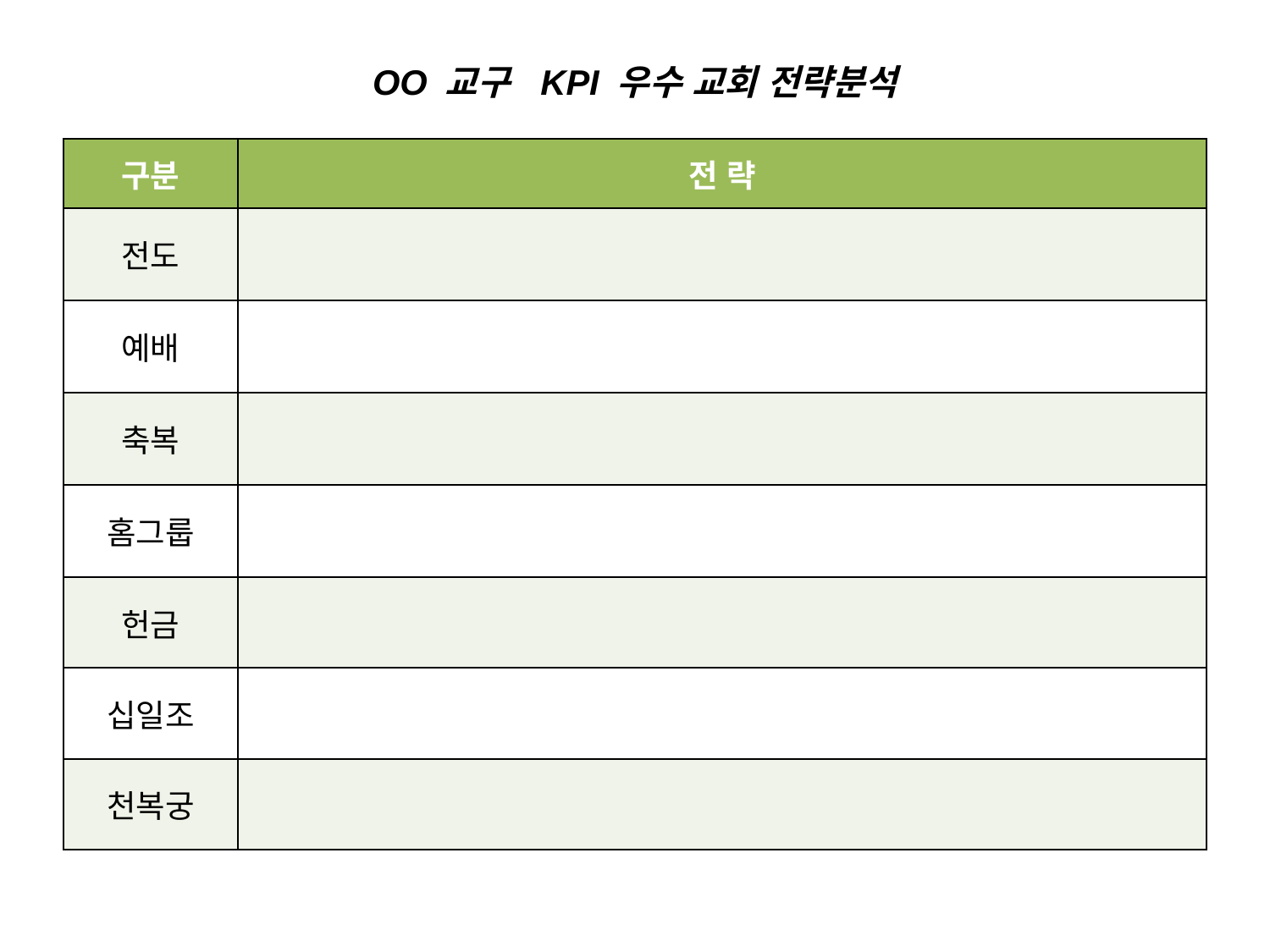

# OO 교구  KPI 우수 교회 전략분석
| 구분 | 전 략 |
| --- | --- |
| 전도 |  |
| 예배 |  |
| 축복 |  |
| 홈그룹 |  |
| 헌금 |  |
| 십일조 |  |
| 천복궁 |  |